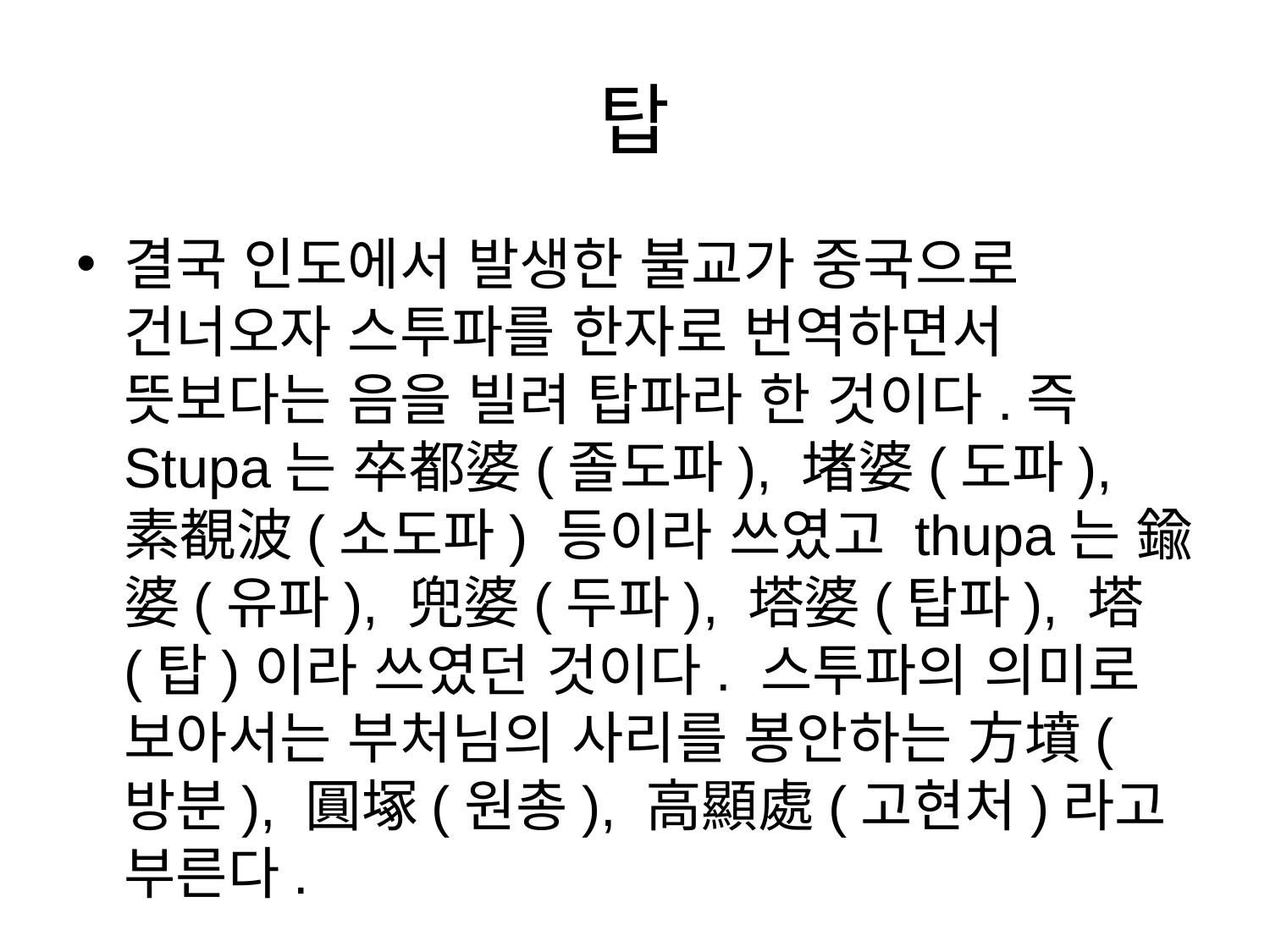

# 탑
결국 인도에서 발생한 불교가 중국으로 건너오자 스투파를 한자로 번역하면서 뜻보다는 음을 빌려 탑파라 한 것이다.즉 Stupa는 卒都婆(졸도파), 堵婆(도파), 素覩波(소도파) 등이라 쓰였고 thupa는 鍮婆(유파), 兜婆(두파), 塔婆(탑파), 塔(탑)이라 쓰였던 것이다. 스투파의 의미로 보아서는 부처님의 사리를 봉안하는 方墳(방분), 圓塚(원총), 高顯處(고현처)라고 부른다.